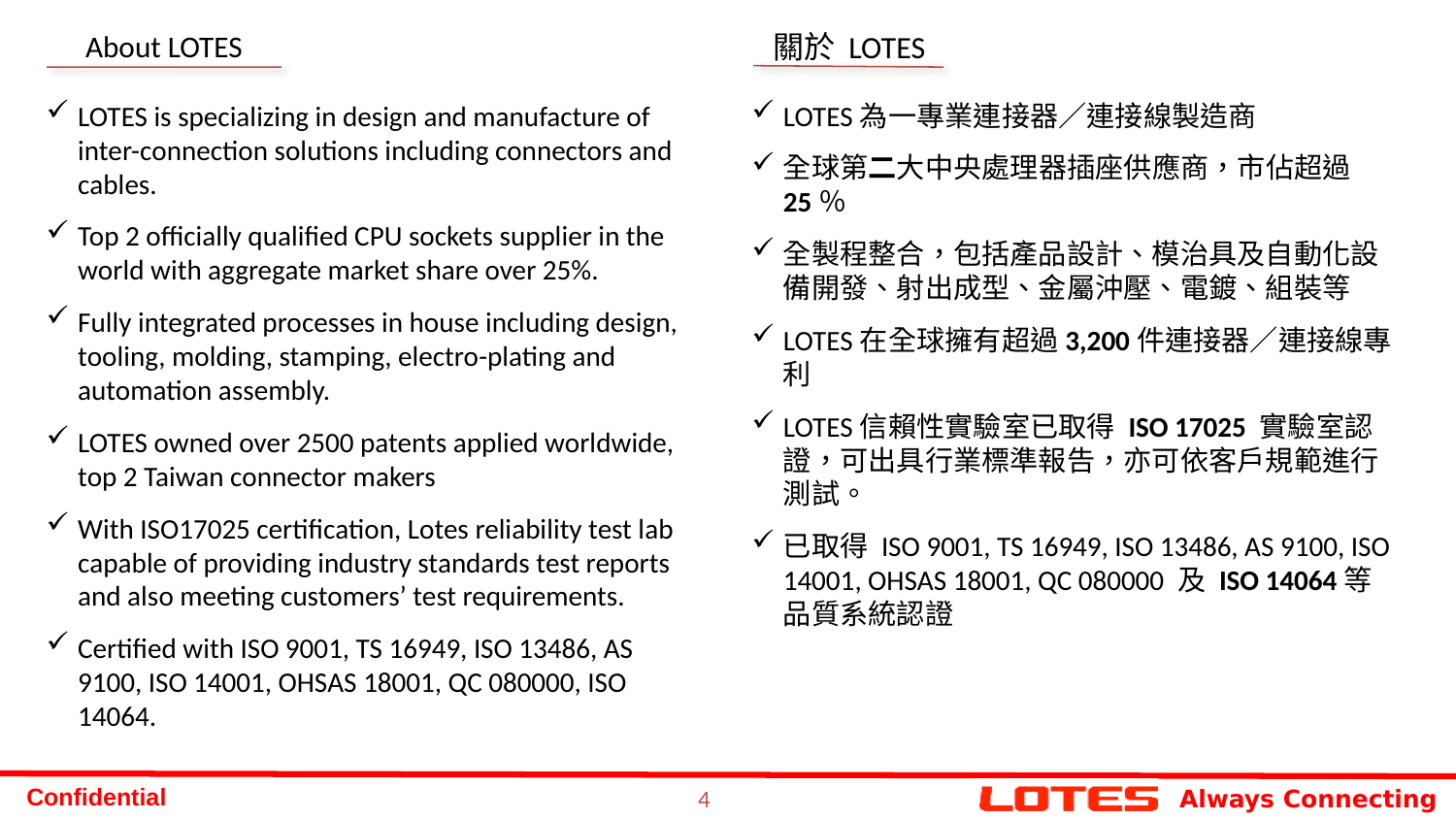

關於 LOTES
# About LOTES
LOTES為一專業連接器／連接線製造商
全球第二大中央處理器插座供應商，市佔超過25％
全製程整合，包括產品設計、模治具及自動化設備開發、射出成型、金屬沖壓、電鍍、組裝等
LOTES在全球擁有超過3,200件連接器／連接線專利
LOTES信賴性實驗室已取得 ISO 17025 實驗室認證，可出具行業標準報告，亦可依客戶規範進行測試。
已取得 ISO 9001, TS 16949, ISO 13486, AS 9100, ISO 14001, OHSAS 18001, QC 080000 及 ISO 14064等品質系統認證
LOTES is specializing in design and manufacture of inter-connection solutions including connectors and cables.
Top 2 officially qualified CPU sockets supplier in the world with aggregate market share over 25%.
Fully integrated processes in house including design, tooling, molding, stamping, electro-plating and automation assembly.
LOTES owned over 2500 patents applied worldwide, top 2 Taiwan connector makers
With ISO17025 certification, Lotes reliability test lab capable of providing industry standards test reports and also meeting customers’ test requirements.
Certified with ISO 9001, TS 16949, ISO 13486, AS 9100, ISO 14001, OHSAS 18001, QC 080000, ISO 14064.
4